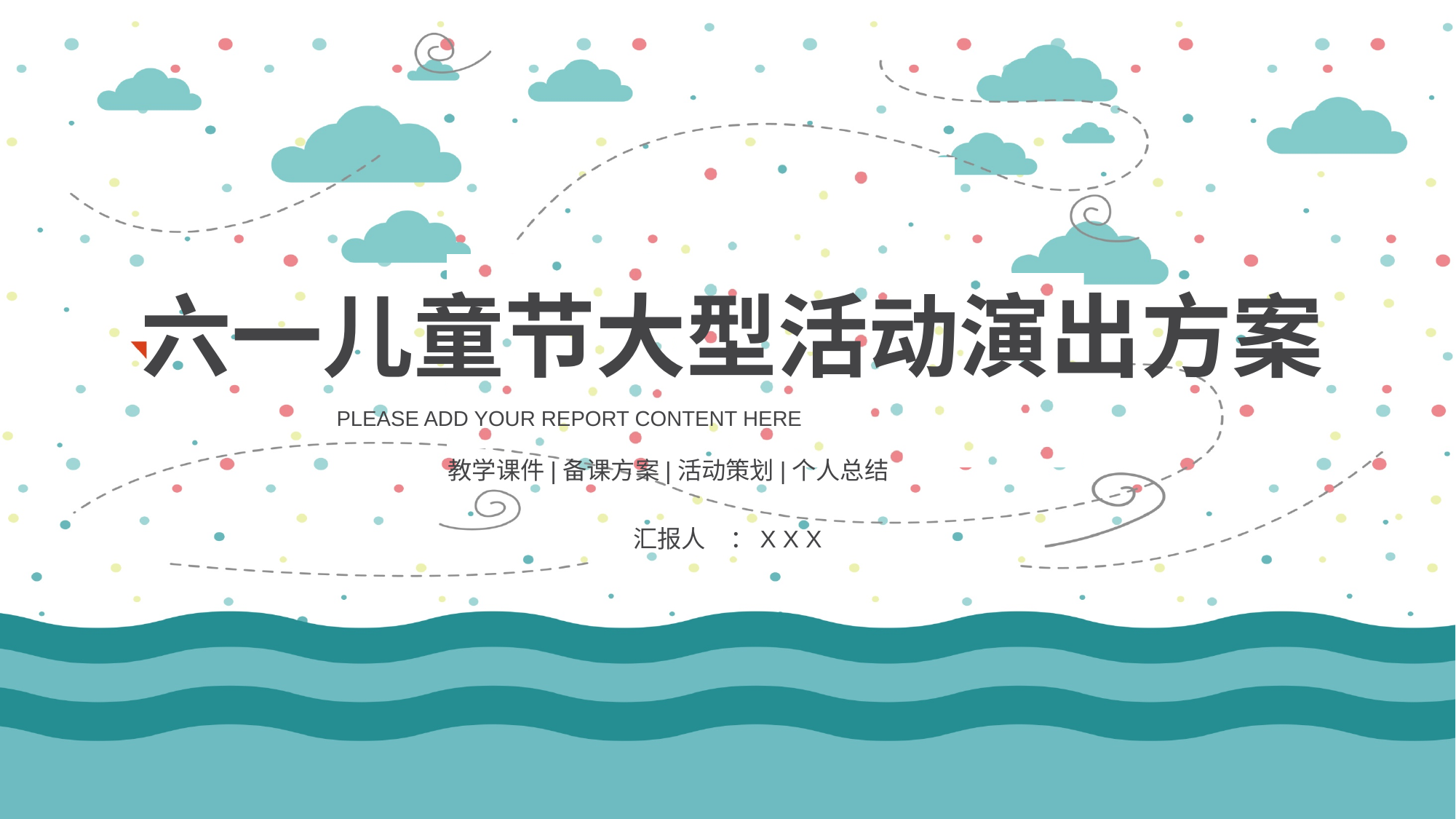

六一儿童节大型活动演出方案
PLEASE ADD YOUR REPORT CONTENT HERE
教学课件|备课方案|活动策划|个人总结
汇报人  ：X X X